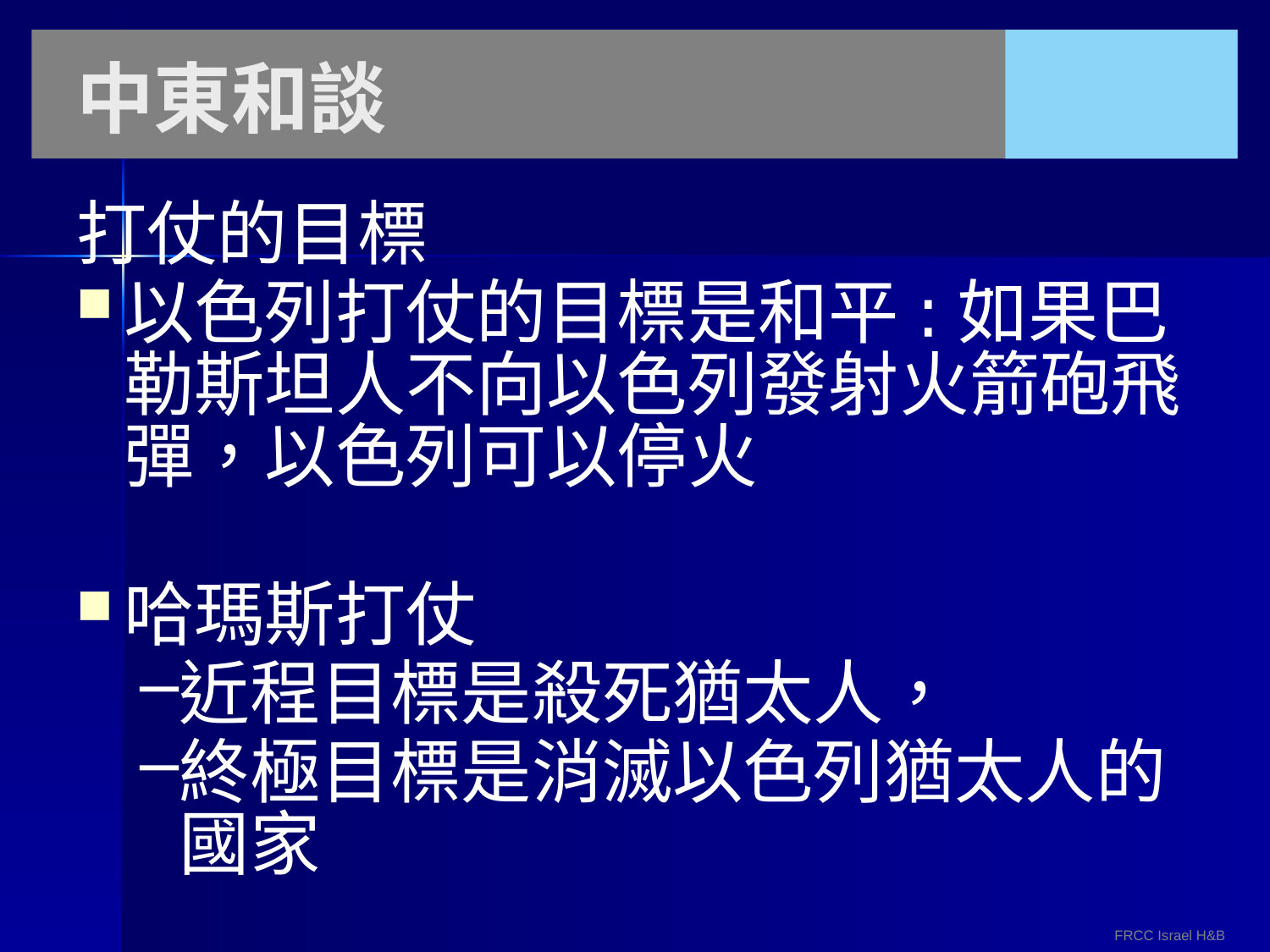

# 中東和談

打仗的目標
以色列打仗的目標是和平:如果巴勒斯坦人不向以色列發射火箭砲飛彈，以色列可以停火

哈瑪斯打仗
近程目標是殺死猶太人，
終極目標是消滅以色列猶太人的國家